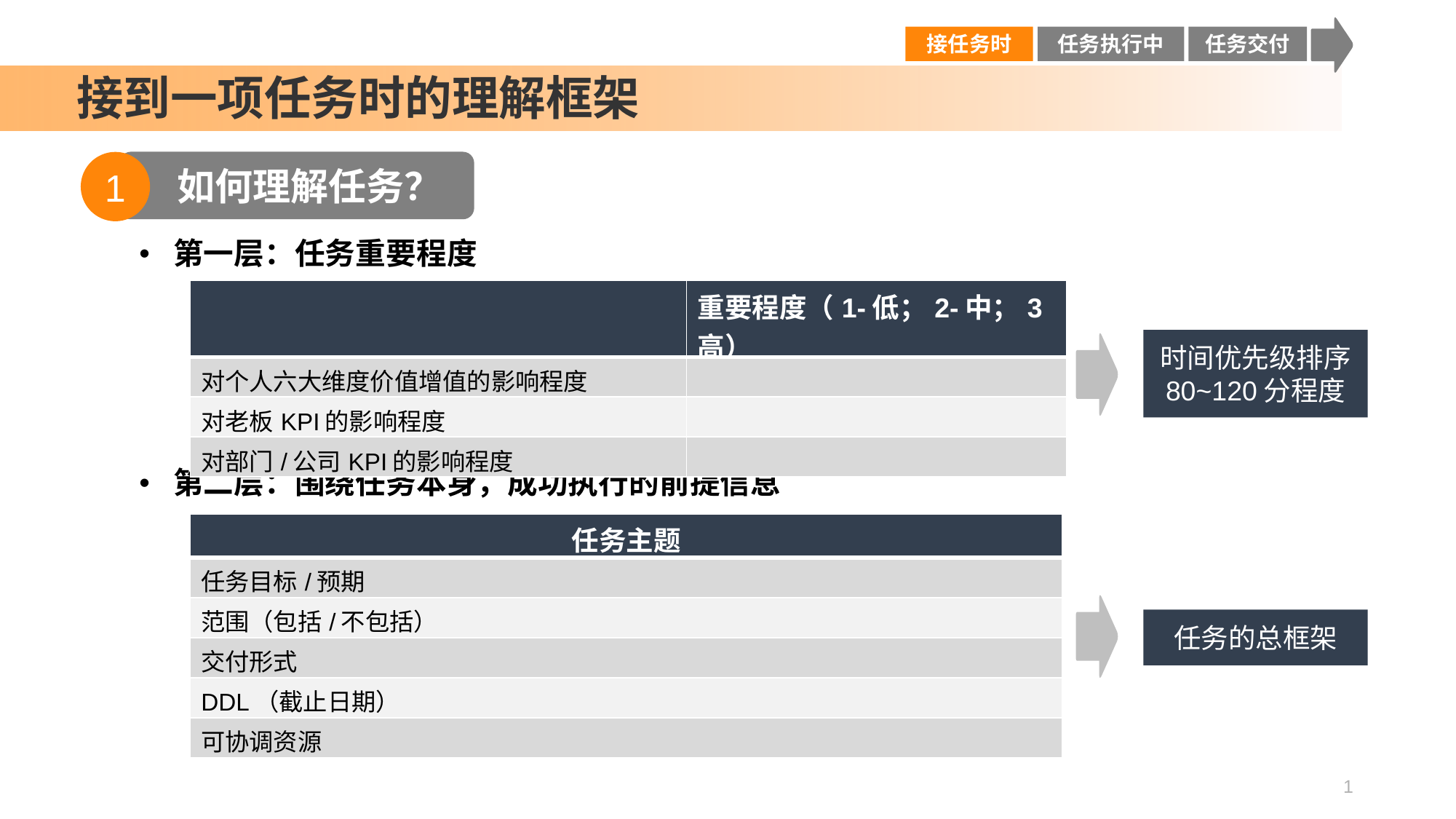

接任务时
任务执行中
任务交付
接到一项任务时的理解框架

  如何理解任务？
1
第一层：任务重要程度

第二层：围绕任务本身，成功执行的前提信息
|  | 重要程度（1-低；2-中；3高） |
| --- | --- |
| 对个人六大维度价值增值的影响程度 |  |
| 对老板KPI的影响程度 |  |
| 对部门/公司KPI的影响程度 |  |
时间优先级排序
80~120分程度

| 任务主题 |
| --- |
| 任务目标/预期 |
| 范围（包括/不包括） |
| 交付形式 |
| DDL（截止日期） |
| 可协调资源 |
任务的总框架

1